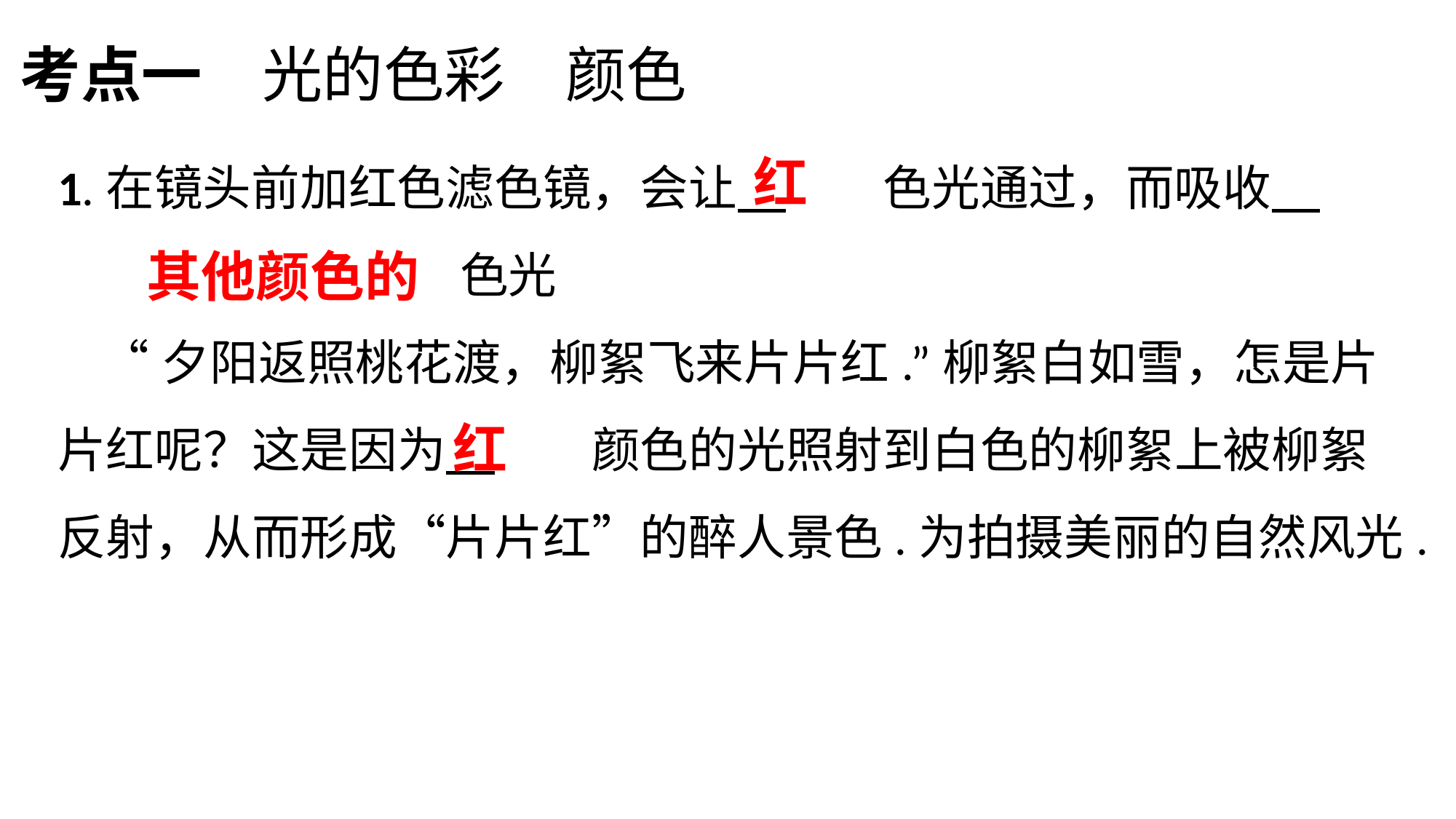

考点一　光的色彩　颜色
红
1.在镜头前加红色滤色镜，会让　红　色光通过，而吸收　其其他颜色的　          色光
    “夕阳返照桃花渡，柳絮飞来片片红.”柳絮白如雪，怎是片片红呢？这是因为　红　颜色的光照射到白色的柳絮上被柳絮反射，从而形成“片片红”的醉人景色.为拍摄美丽的自然风光.
 其他颜色的
红